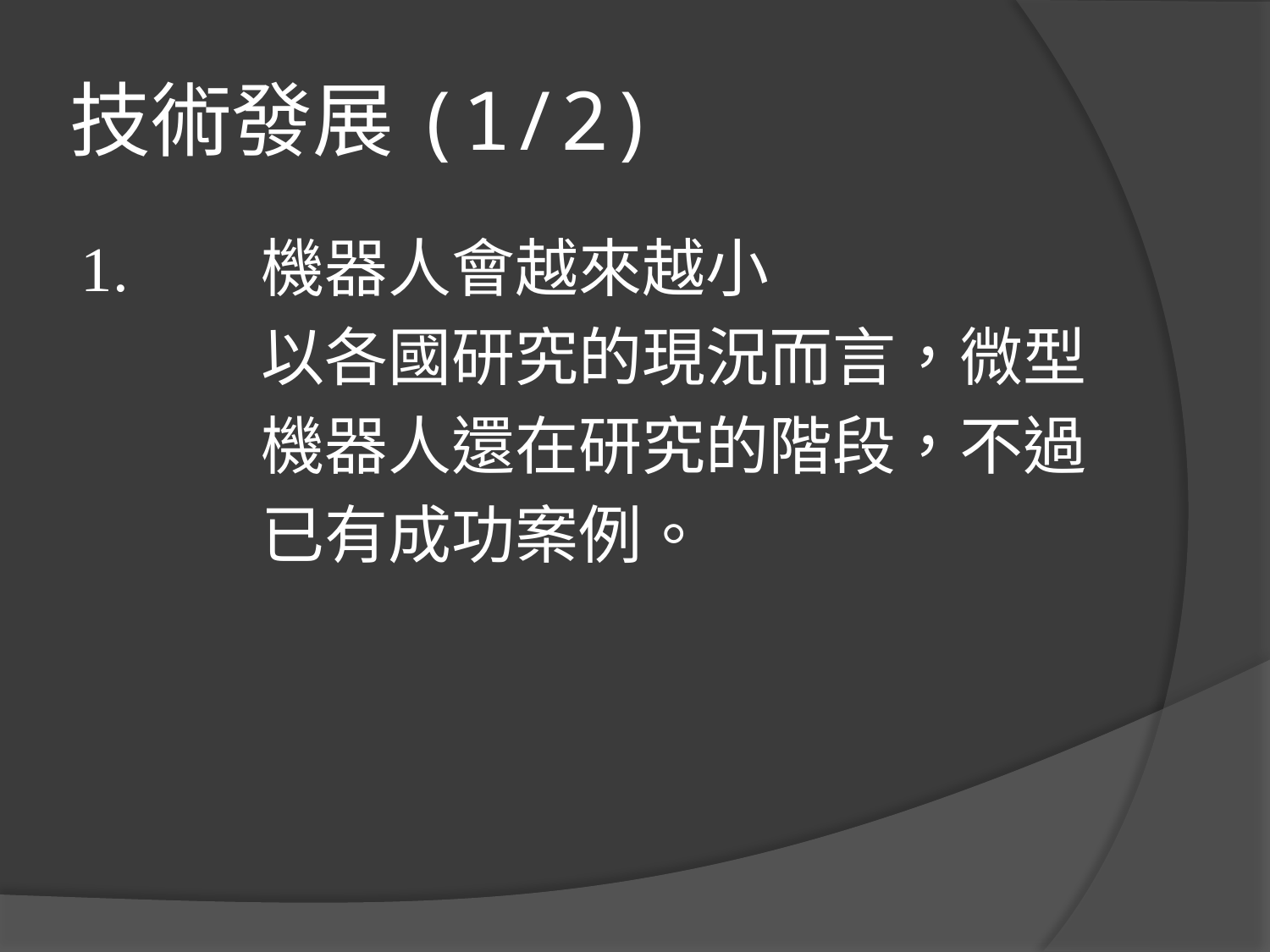

# 技術發展(1/2)
1.		機器人會越來越小
		以各國研究的現況而言，微型
		機器人還在研究的階段，不過
		已有成功案例。